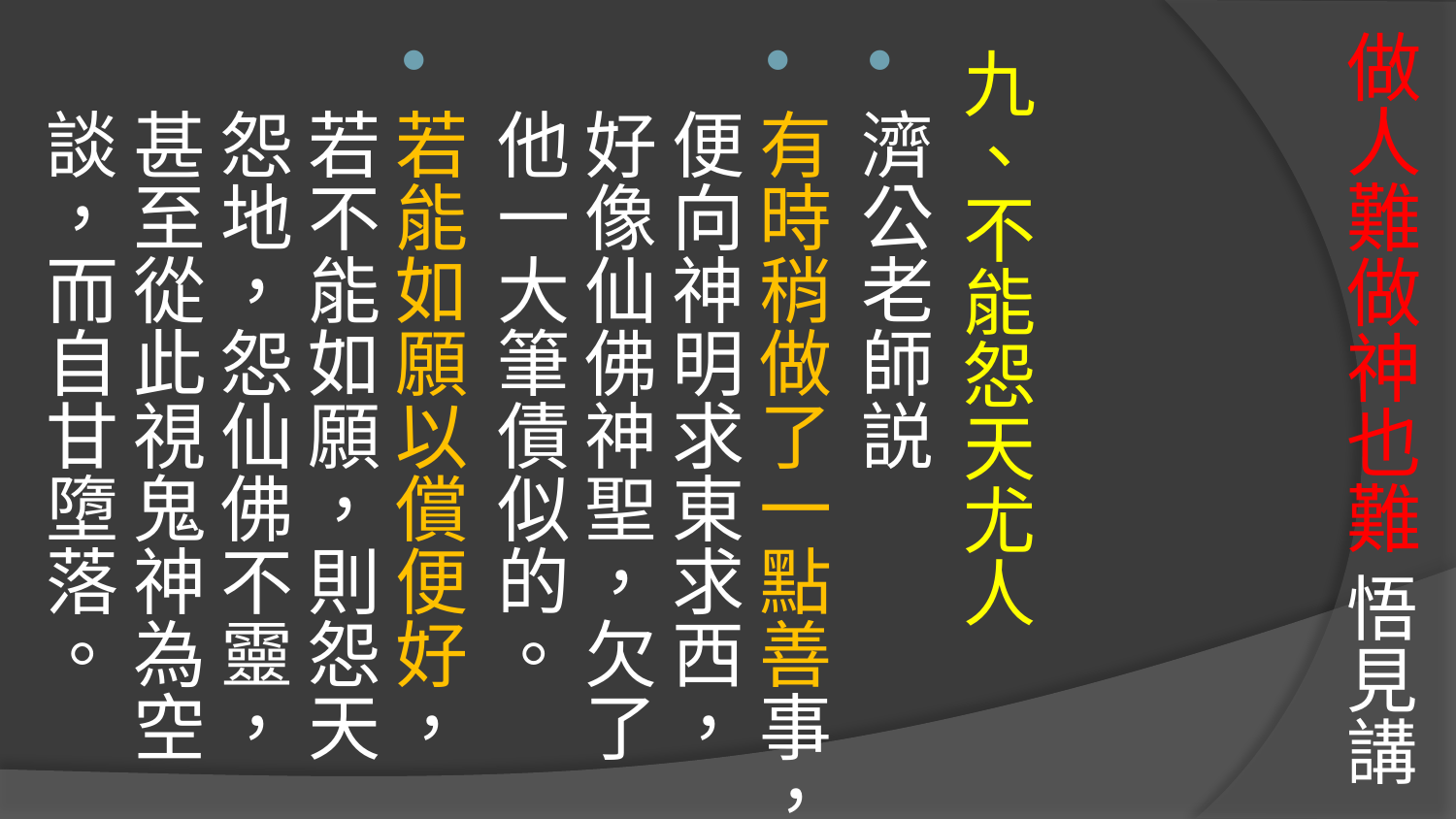

# 做人難做神也難 悟見講
九、不能怨天尤人
濟公老師説
有時稍做了一點善事，便向神明求東求西，好像仙佛神聖，欠了他一大筆債似的。
若能如願以償便好，若不能如願，則怨天怨地，怨仙佛不靈，甚至從此視鬼神為空談，而自甘墮落。